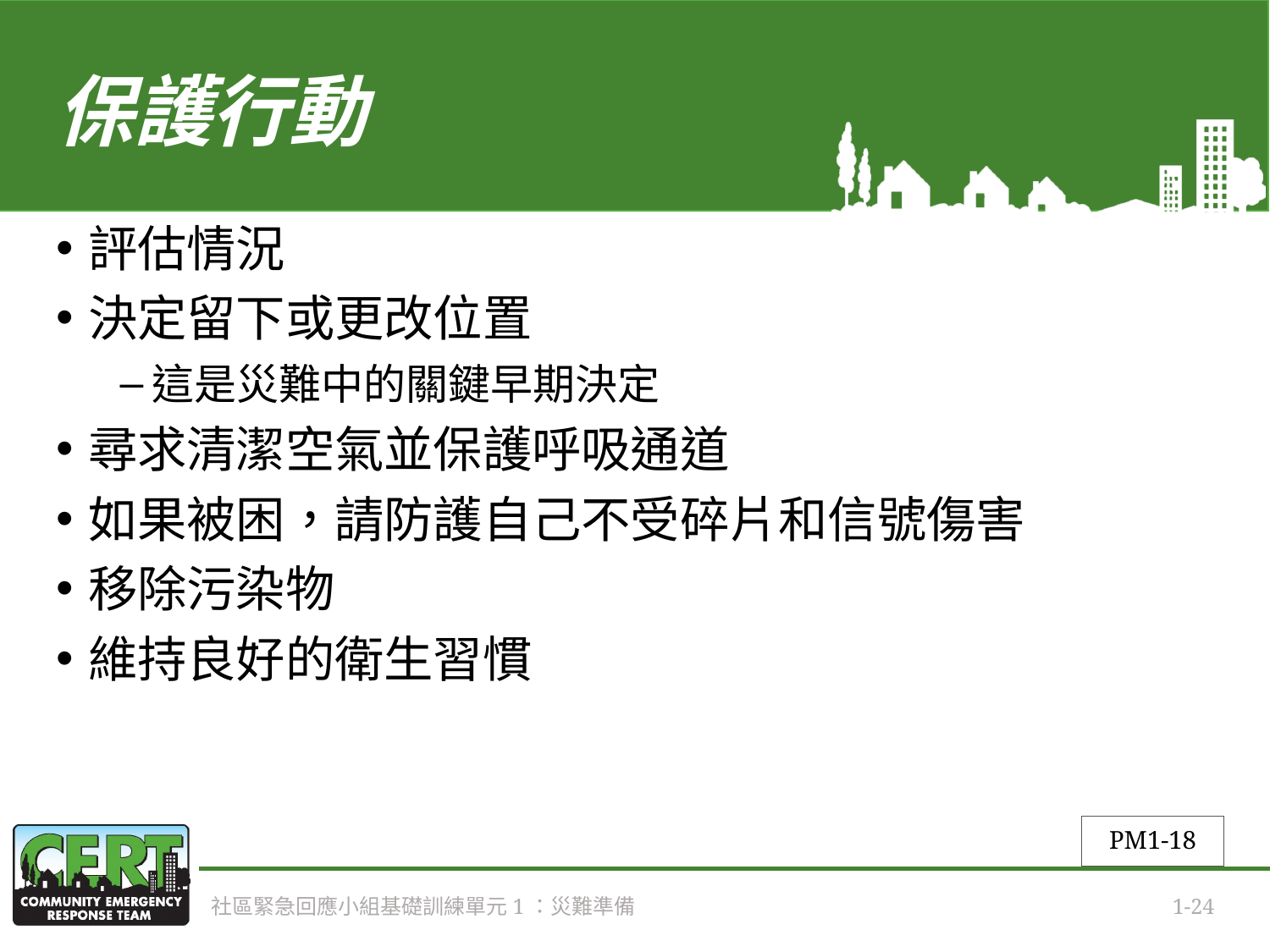

# 保護行動
評估情況
決定留下或更改位置
這是災難中的關鍵早期決定
尋求清潔空氣並保護呼吸通道
如果被困，請防護自己不受碎片和信號傷害
移除污染物
維持良好的衛生習慣

PM1-18
社區緊急回應小組基礎訓練單元1：災難準備
1-24